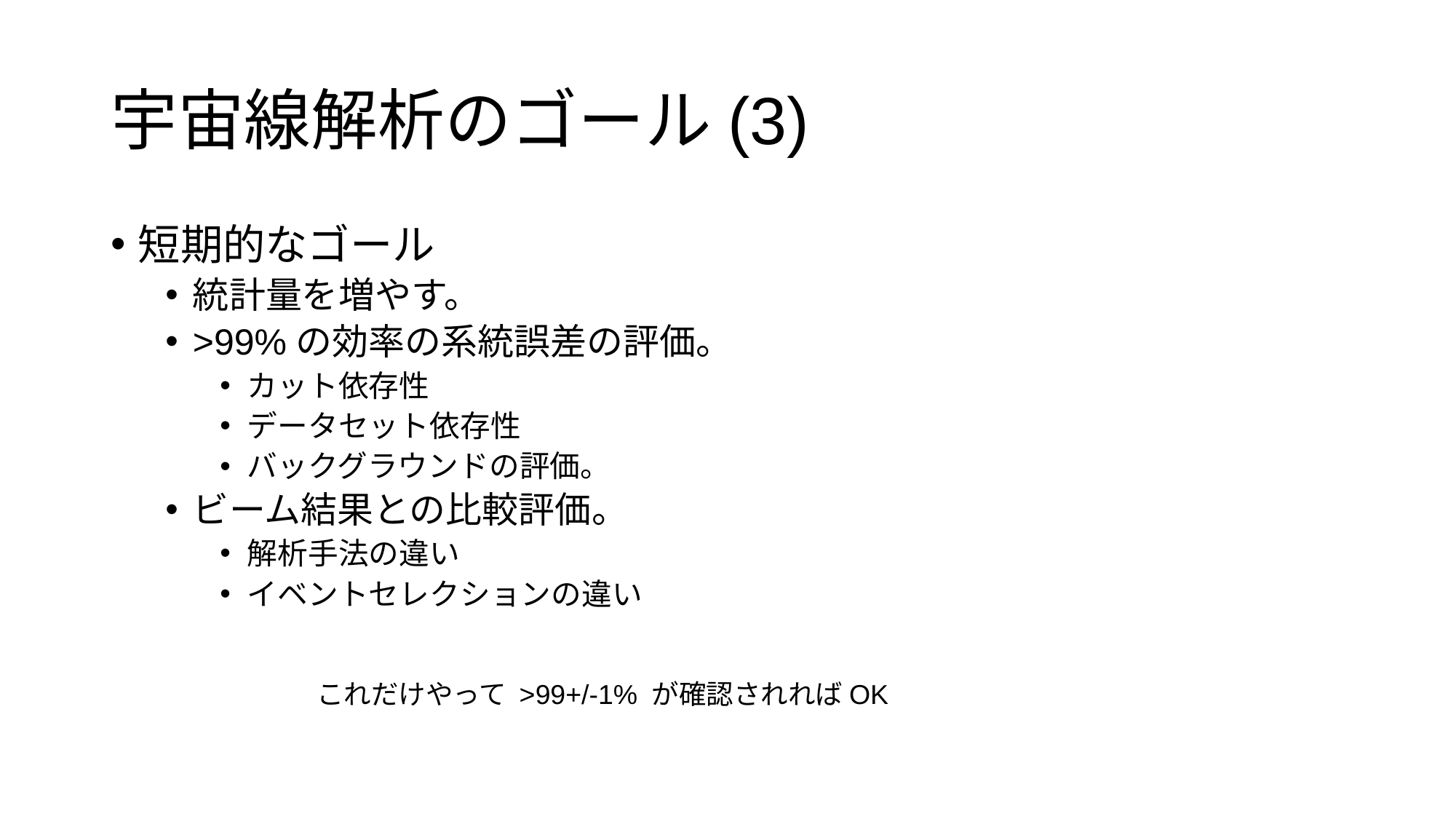

# 宇宙線解析のゴール(3)
短期的なゴール
統計量を増やす。
>99%の効率の系統誤差の評価。
カット依存性
データセット依存性
バックグラウンドの評価。
ビーム結果との比較評価。
解析手法の違い
イベントセレクションの違い

これだけやって >99+/-1% が確認されればOK